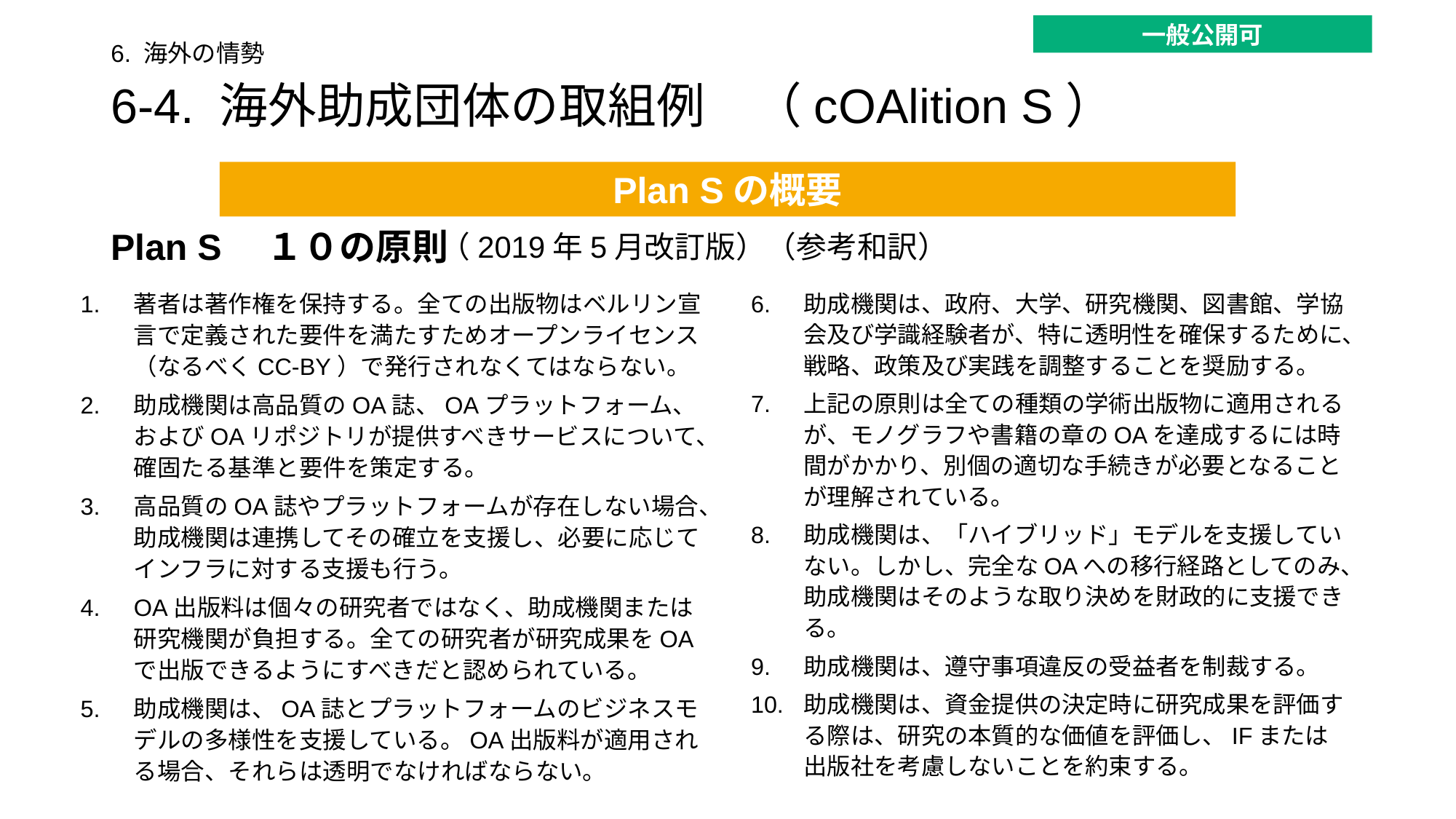

一般公開可
6. 海外の情勢
# 6-4. 海外助成団体の取組例　（cOAlition S）
Plan Sの概要
Plan S　１０の原則
（2019年5月改訂版）（参考和訳）
著者は著作権を保持する。全ての出版物はベルリン宣言で定義された要件を満たすためオープンライセンス（なるべくCC-BY）で発行されなくてはならない。
助成機関は高品質のOA誌、OAプラットフォーム、およびOAリポジトリが提供すべきサービスについて、確固たる基準と要件を策定する。
高品質のOA誌やプラットフォームが存在しない場合、助成機関は連携してその確立を支援し、必要に応じてインフラに対する支援も行う。
OA出版料は個々の研究者ではなく、助成機関または研究機関が負担する。全ての研究者が研究成果をOAで出版できるようにすべきだと認められている。
助成機関は、OA誌とプラットフォームのビジネスモデルの多様性を支援している。OA出版料が適用される場合、それらは透明でなければならない。
助成機関は、政府、大学、研究機関、図書館、学協会及び学識経験者が、特に透明性を確保するために、戦略、政策及び実践を調整することを奨励する。
上記の原則は全ての種類の学術出版物に適用されるが、モノグラフや書籍の章のOAを達成するには時間がかかり、別個の適切な手続きが必要となることが理解されている。
助成機関は、「ハイブリッド」モデルを支援していない。しかし、完全なOAへの移行経路としてのみ、助成機関はそのような取り決めを財政的に支援できる。
助成機関は、遵守事項違反の受益者を制裁する。
助成機関は、資金提供の決定時に研究成果を評価する際は、研究の本質的な価値を評価し、IFまたは出版社を考慮しないことを約束する。